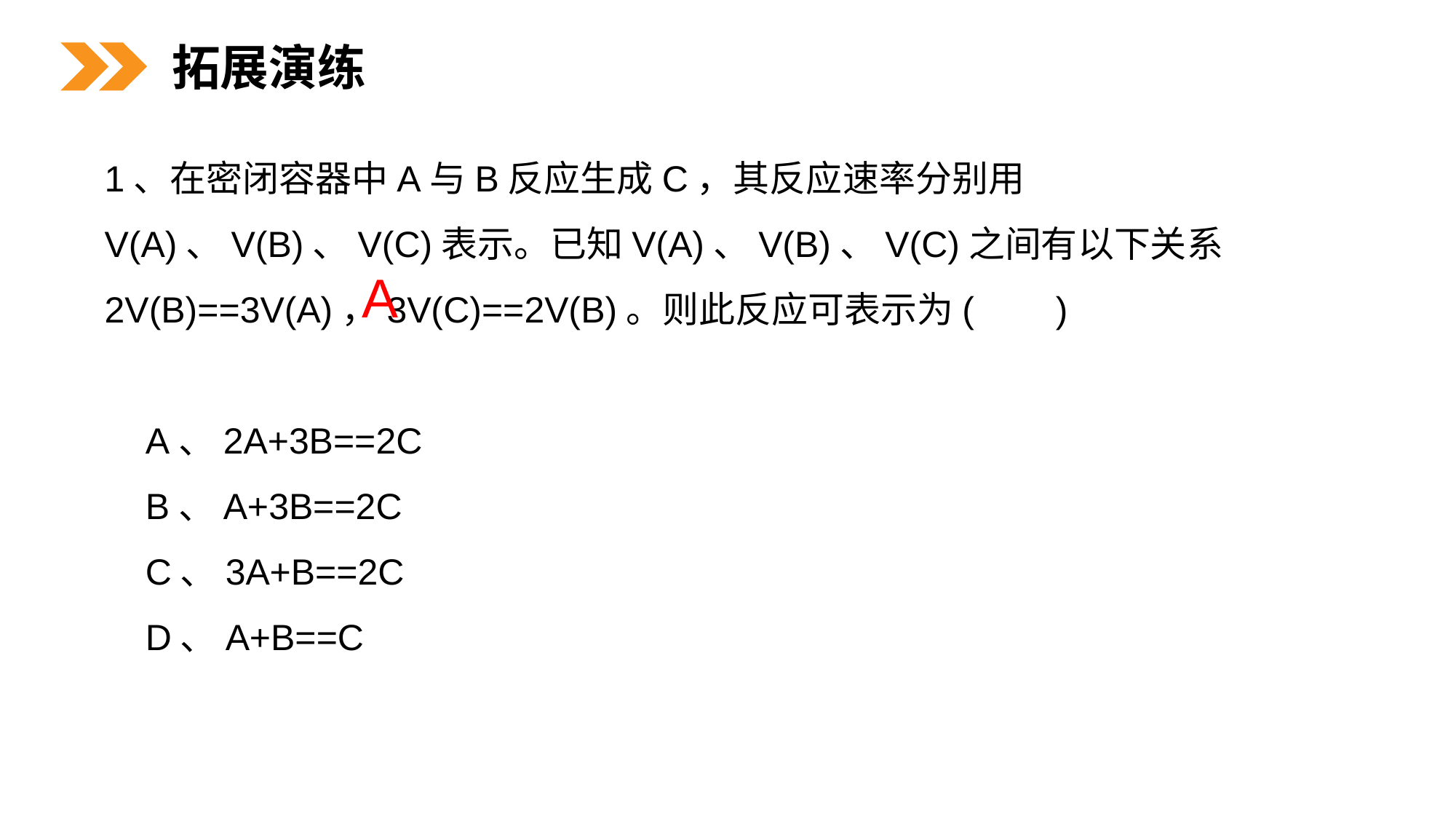

拓展演练
1、在密闭容器中A与B反应生成C，其反应速率分别用V(A)、V(B)、V(C)表示。已知V(A)、V(B)、V(C)之间有以下关系2V(B)==3V(A)，3V(C)==2V(B)。则此反应可表示为(        )

    A、2A+3B==2C
    B、A+3B==2C
    C、3A+B==2C
    D、A+B==C

A